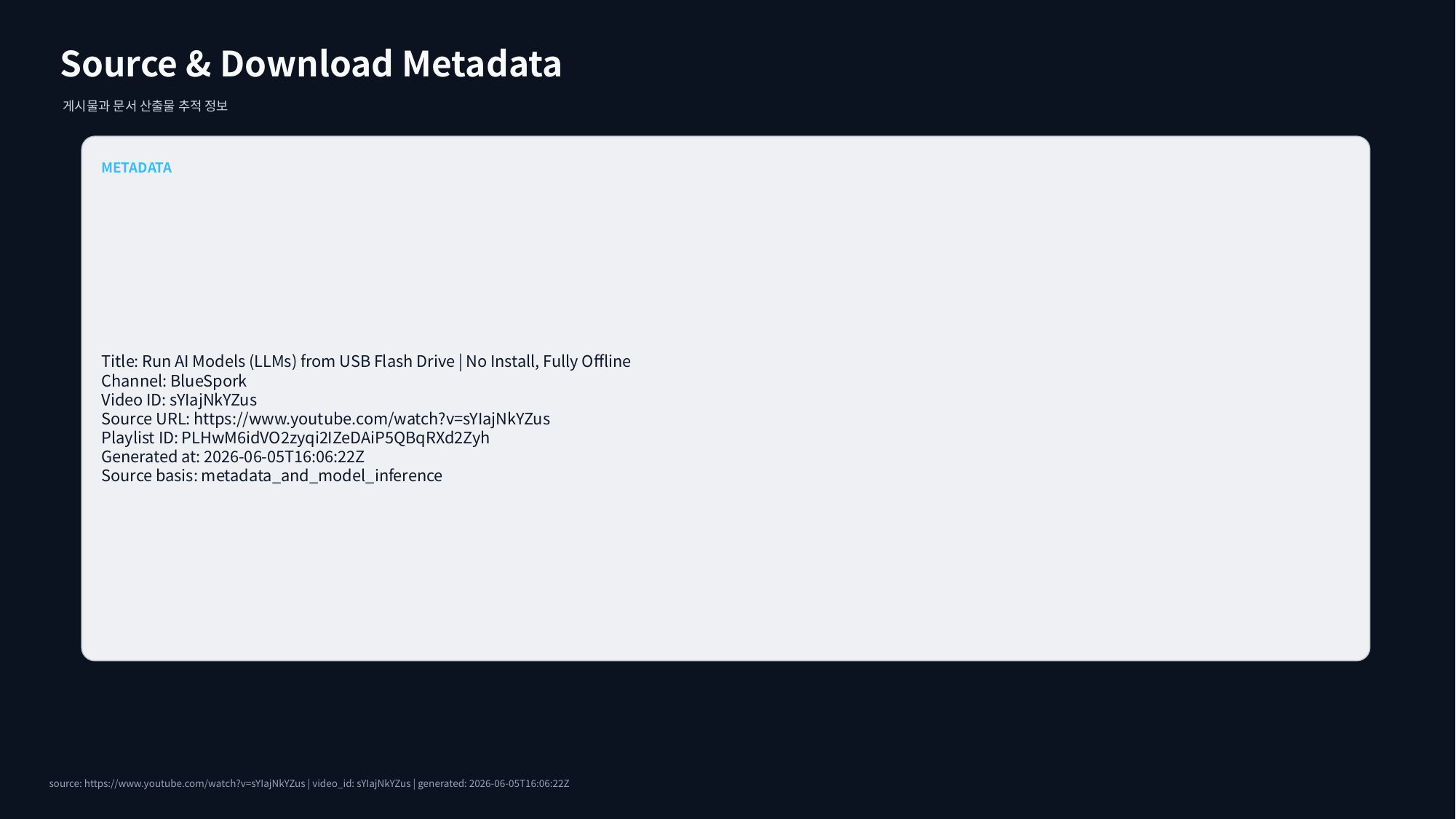

Source & Download Metadata
게시물과 문서 산출물 추적 정보

METADATA
Title: Run AI Models (LLMs) from USB Flash Drive | No Install, Fully Offline
Channel: BlueSpork
Video ID: sYIajNkYZus
Source URL: https://www.youtube.com/watch?v=sYIajNkYZus
Playlist ID: PLHwM6idVO2zyqi2IZeDAiP5QBqRXd2Zyh
Generated at: 2026-06-05T16:06:22Z
Source basis: metadata_and_model_inference
source: https://www.youtube.com/watch?v=sYIajNkYZus | video_id: sYIajNkYZus | generated: 2026-06-05T16:06:22Z